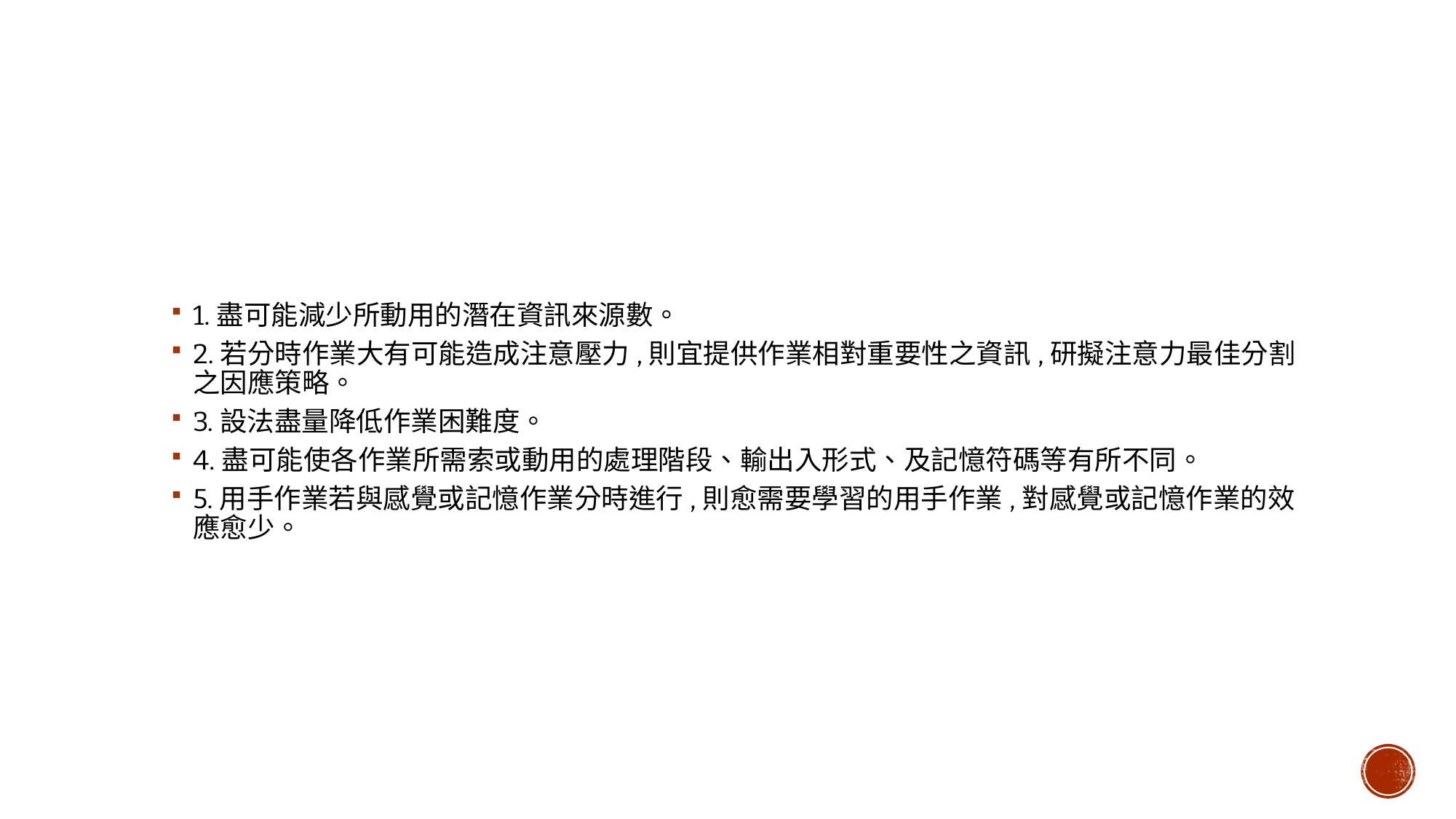

#

1.盡可能減少所動用的潛在資訊來源數。
2.若分時作業大有可能造成注意壓力,則宜提供作業相對重要性之資訊,研擬注意力最佳分割之因應策略。
3.設法盡量降低作業困難度。
4.盡可能使各作業所需索或動用的處理階段、輸出入形式、及記憶符碼等有所不同。
5.用手作業若與感覺或記憶作業分時進行,則愈需要學習的用手作業,對感覺或記憶作業的效應愈少。